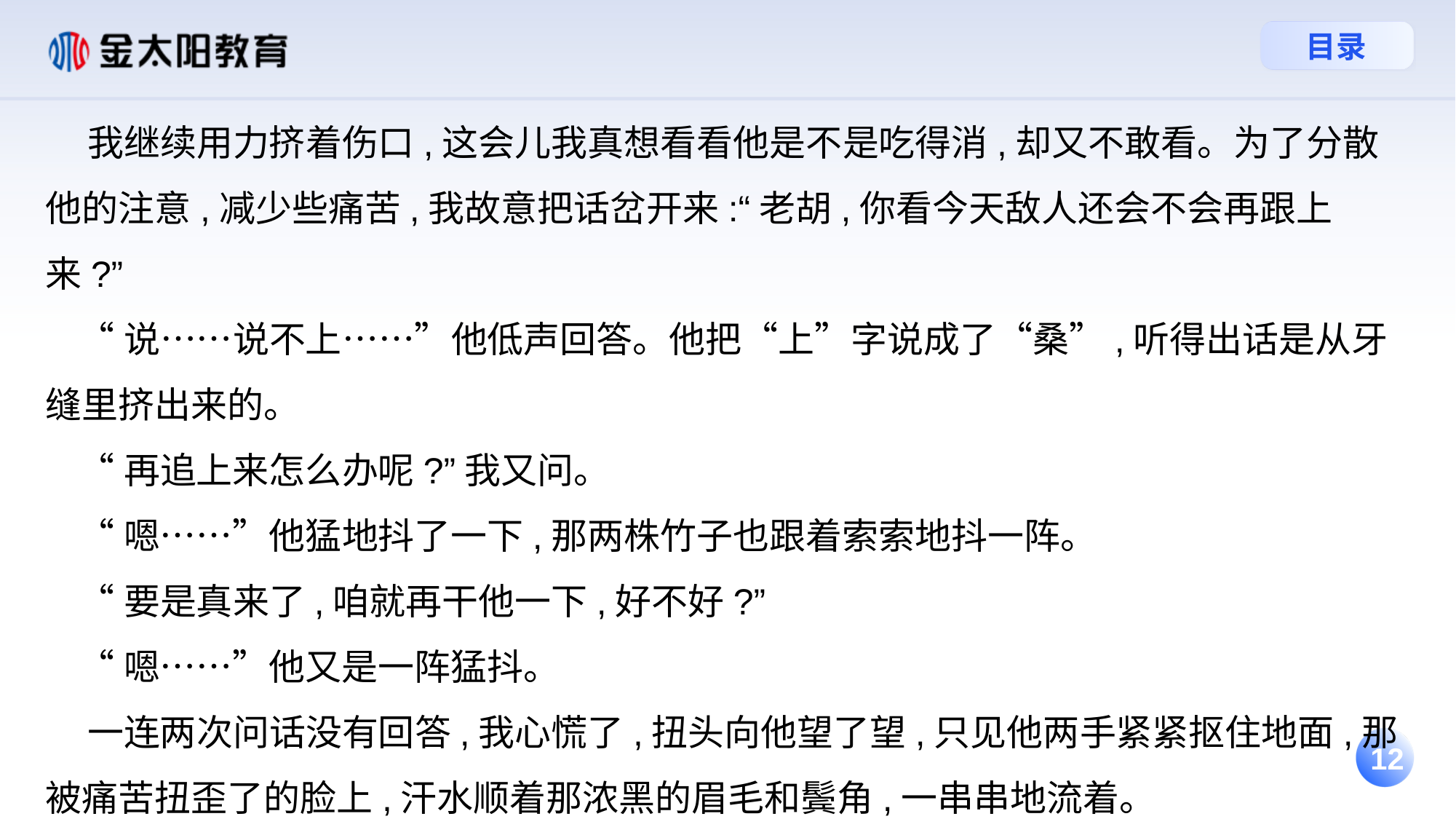

我继续用力挤着伤口,这会儿我真想看看他是不是吃得消,却又不敢看。为了分散他的注意,减少些痛苦,我故意把话岔开来:“老胡,你看今天敌人还会不会再跟上来?”
    “说……说不上……”他低声回答。他把“上”字说成了“桑”,听得出话是从牙缝里挤出来的。
    “再追上来怎么办呢?”我又问。
    “嗯……”他猛地抖了一下,那两株竹子也跟着索索地抖一阵。
    “要是真来了,咱就再干他一下,好不好?”
    “嗯……”他又是一阵猛抖。
    一连两次问话没有回答,我心慌了,扭头向他望了望,只见他两手紧紧抠住地面,那被痛苦扭歪了的脸上,汗水顺着那浓黑的眉毛和鬓角,一串串地流着。